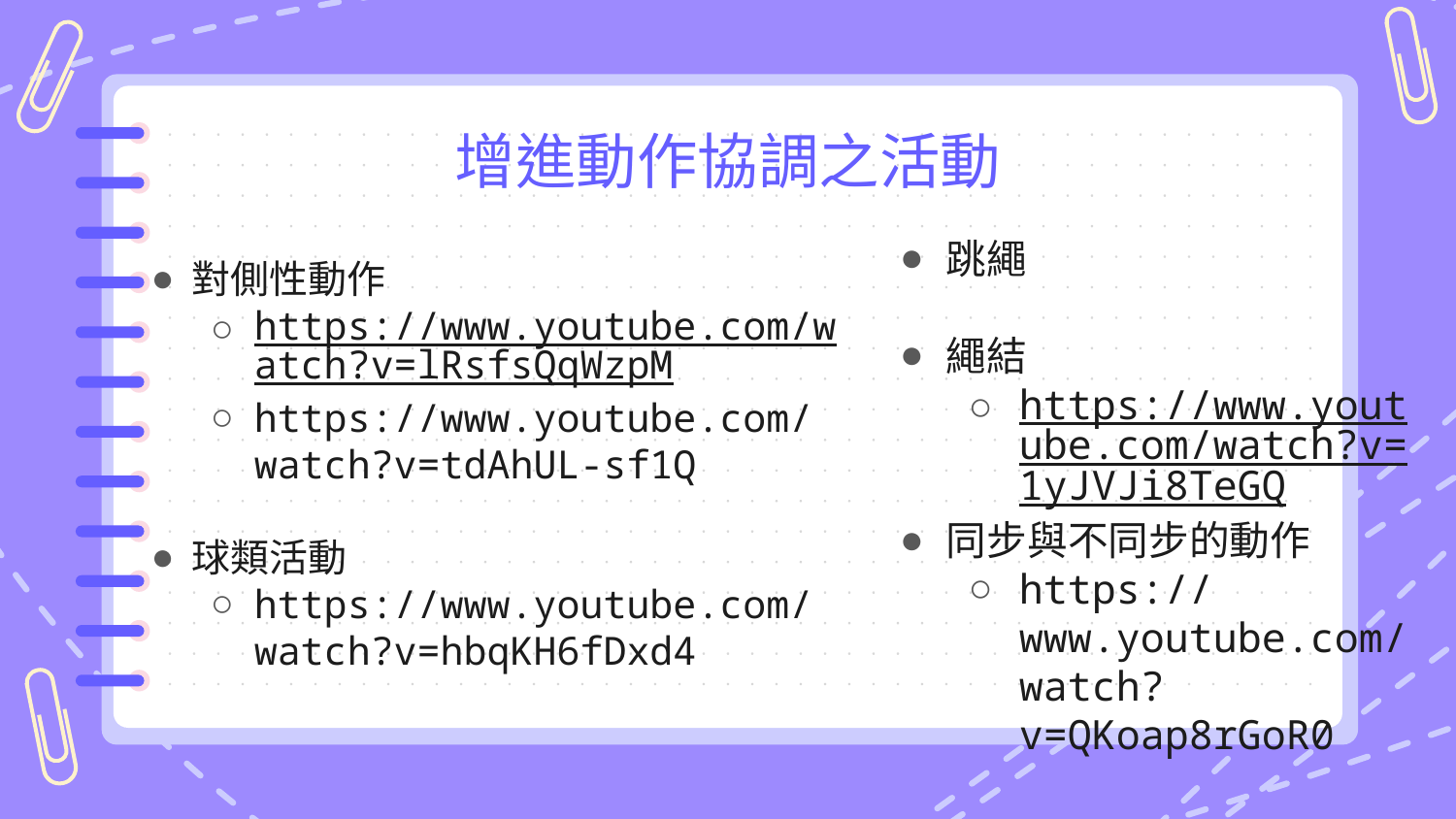

# 增進動作協調之活動
對側性動作
https://www.youtube.com/watch?v=lRsfsQqWzpM
https://www.youtube.com/watch?v=tdAhUL-sf1Q

球類活動
https://www.youtube.com/watch?v=hbqKH6fDxd4

跳繩

繩結
https://www.youtube.com/watch?v=1yJVJi8TeGQ
同步與不同步的動作
https://www.youtube.com/watch?v=QKoap8rGoR0